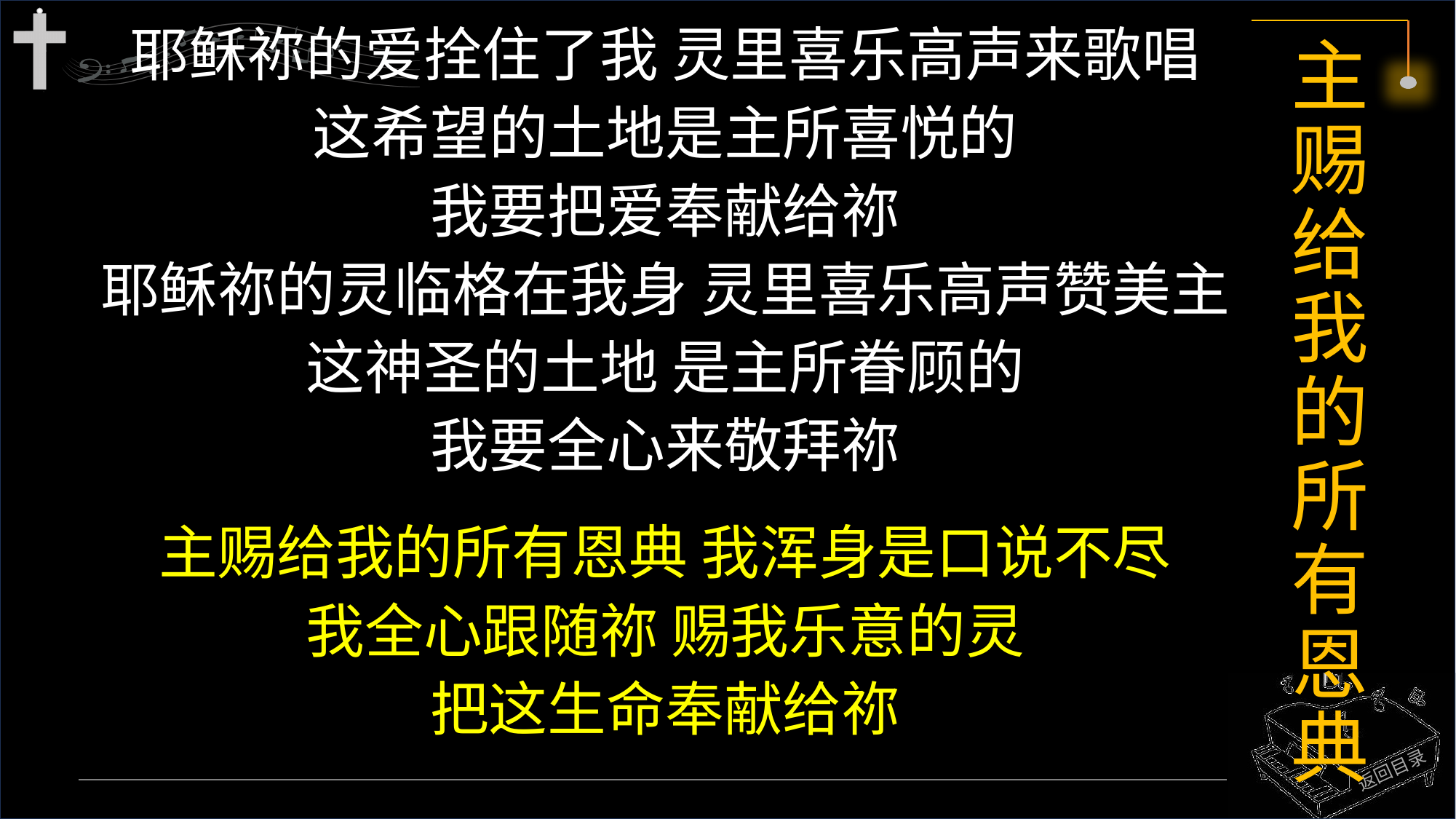

耶稣祢的爱拴住了我 灵里喜乐高声来歌唱
这希望的土地是主所喜悦的
我要把爱奉献给祢
耶稣祢的灵临格在我身 灵里喜乐高声赞美主
这神圣的土地 是主所眷顾的
我要全心来敬拜祢

主赐给我的所有恩典 我浑身是口说不尽
我全心跟随祢 赐我乐意的灵
把这生命奉献给祢
# 主赐给我的所有恩典